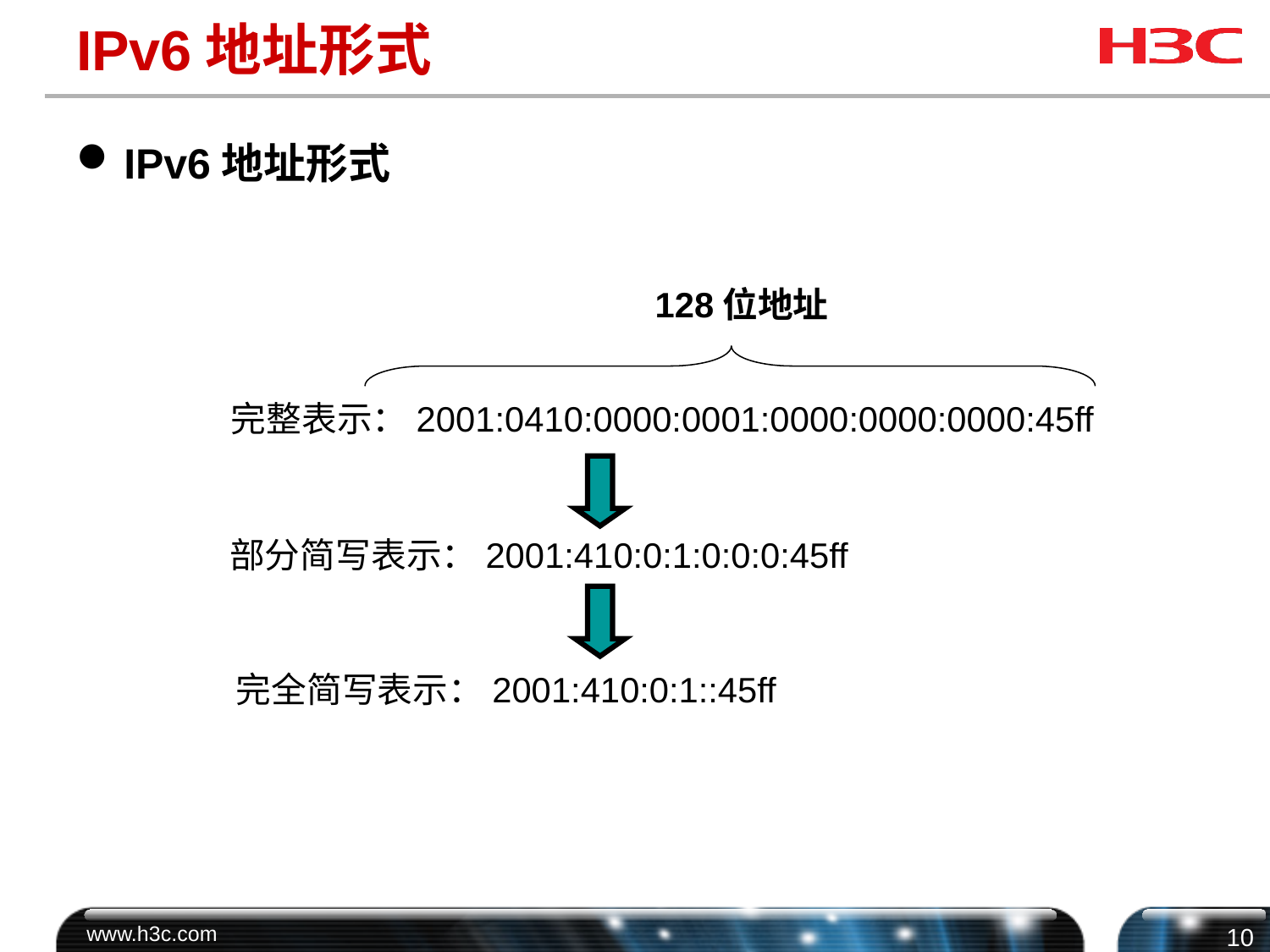

# IPv6地址形式
IPv6地址形式
128位地址
完整表示：2001:0410:0000:0001:0000:0000:0000:45ff

部分简写表示：2001:410:0:1:0:0:0:45ff

完全简写表示：2001:410:0:1::45ff